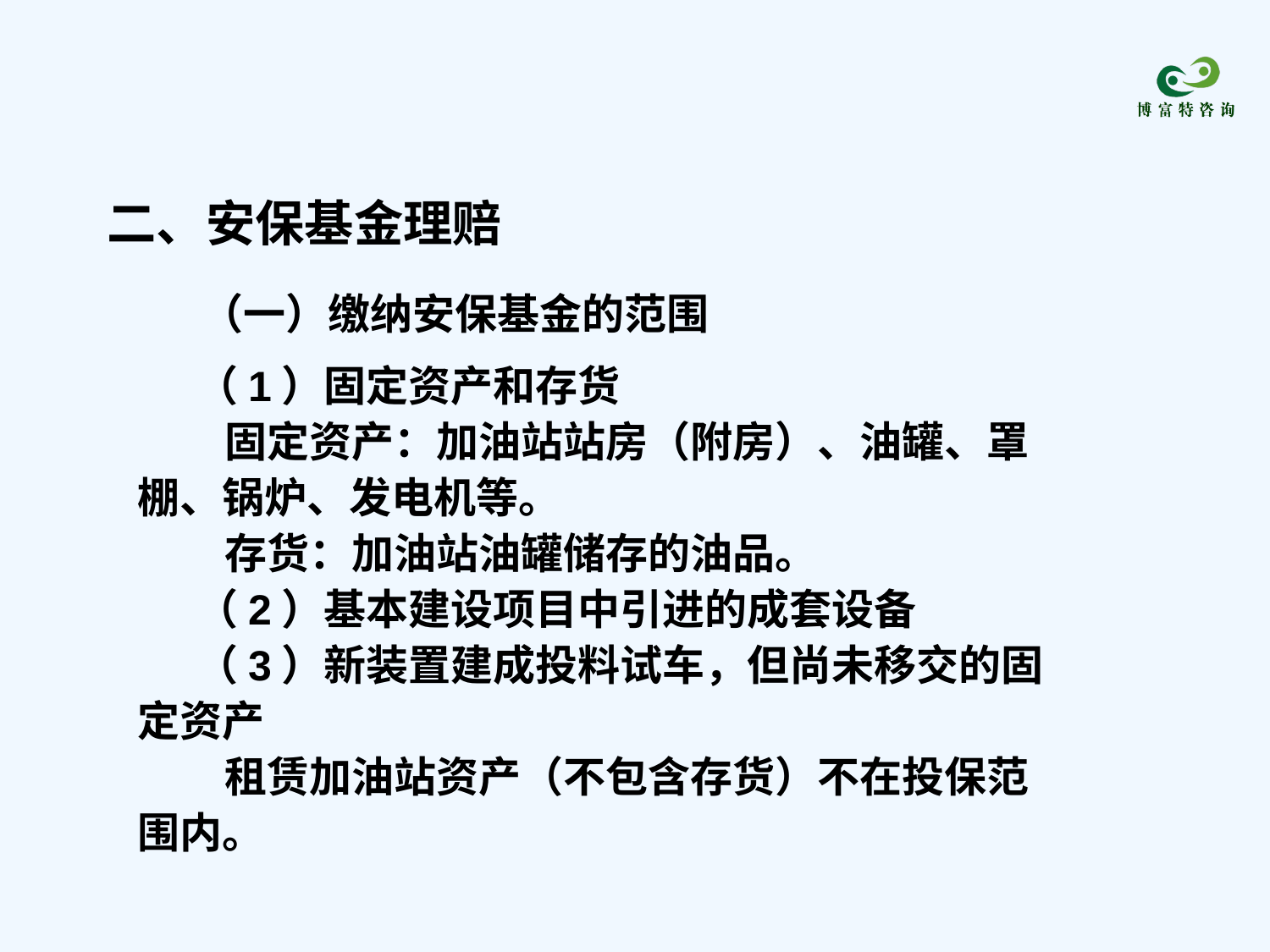

二、安保基金理赔
（一）缴纳安保基金的范围
（1）固定资产和存货
  固定资产：加油站站房（附房）、油罐、罩棚、锅炉、发电机等。
  存货：加油站油罐储存的油品。
（2）基本建设项目中引进的成套设备
（3）新装置建成投料试车，但尚未移交的固定资产
  租赁加油站资产（不包含存货）不在投保范围内。
41